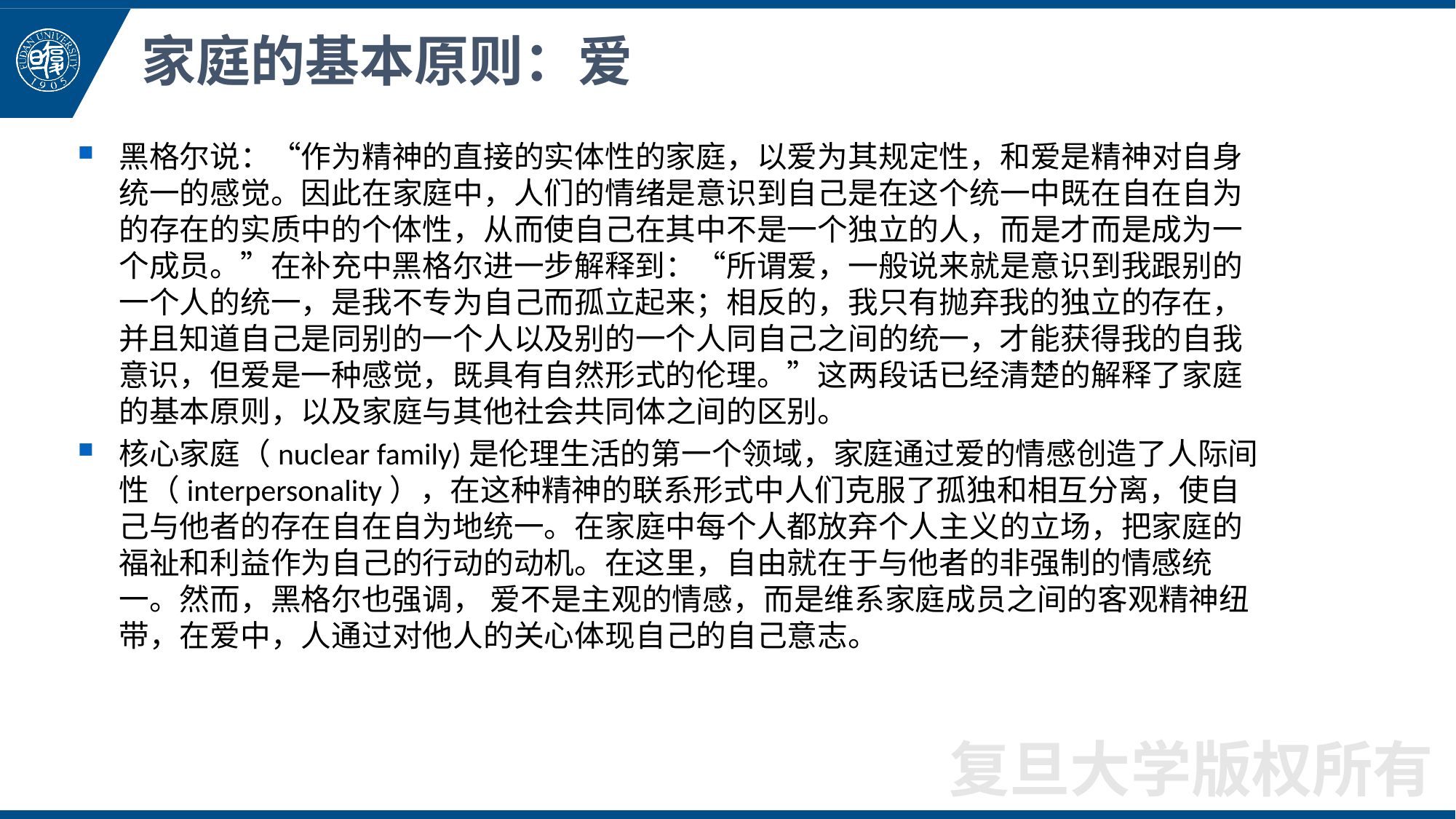

# 家庭的基本原则：爱
黑格尔说：“作为精神的直接的实体性的家庭，以爱为其规定性，和爱是精神对自身统一的感觉。因此在家庭中，人们的情绪是意识到自己是在这个统一中既在自在自为的存在的实质中的个体性，从而使自己在其中不是一个独立的人，而是才而是成为一个成员。”在补充中黑格尔进一步解释到：“所谓爱，一般说来就是意识到我跟别的一个人的统一，是我不专为自己而孤立起来；相反的，我只有抛弃我的独立的存在，并且知道自己是同别的一个人以及别的一个人同自己之间的统一，才能获得我的自我意识，但爱是一种感觉，既具有自然形式的伦理。”这两段话已经清楚的解释了家庭的基本原则，以及家庭与其他社会共同体之间的区别。
核心家庭（nuclear family)是伦理生活的第一个领域，家庭通过爱的情感创造了人际间性（interpersonality），在这种精神的联系形式中人们克服了孤独和相互分离，使自己与他者的存在自在自为地统一。在家庭中每个人都放弃个人主义的立场，把家庭的福祉和利益作为自己的行动的动机。在这里，自由就在于与他者的非强制的情感统一。然而，黑格尔也强调， 爱不是主观的情感，而是维系家庭成员之间的客观精神纽带，在爱中，人通过对他人的关心体现自己的自己意志。